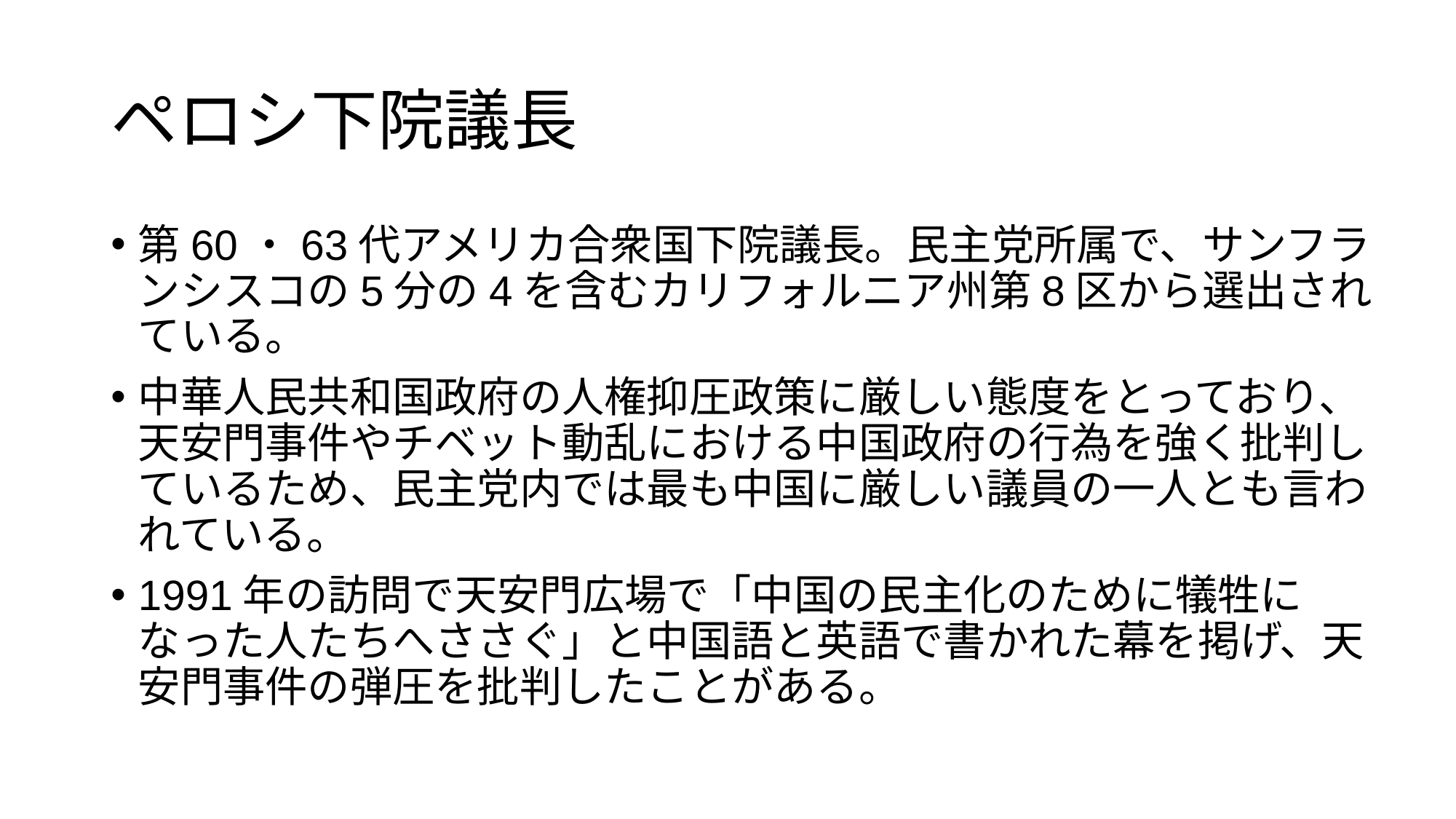

# ペロシ下院議長
第60・63代アメリカ合衆国下院議長。民主党所属で、サンフランシスコの5分の4を含むカリフォルニア州第8区から選出されている。
中華人民共和国政府の人権抑圧政策に厳しい態度をとっており、天安門事件やチベット動乱における中国政府の行為を強く批判しているため、民主党内では最も中国に厳しい議員の一人とも言われている。
1991年の訪問で天安門広場で「中国の民主化のために犠牲になった人たちへささぐ」と中国語と英語で書かれた幕を掲げ、天安門事件の弾圧を批判したことがある。